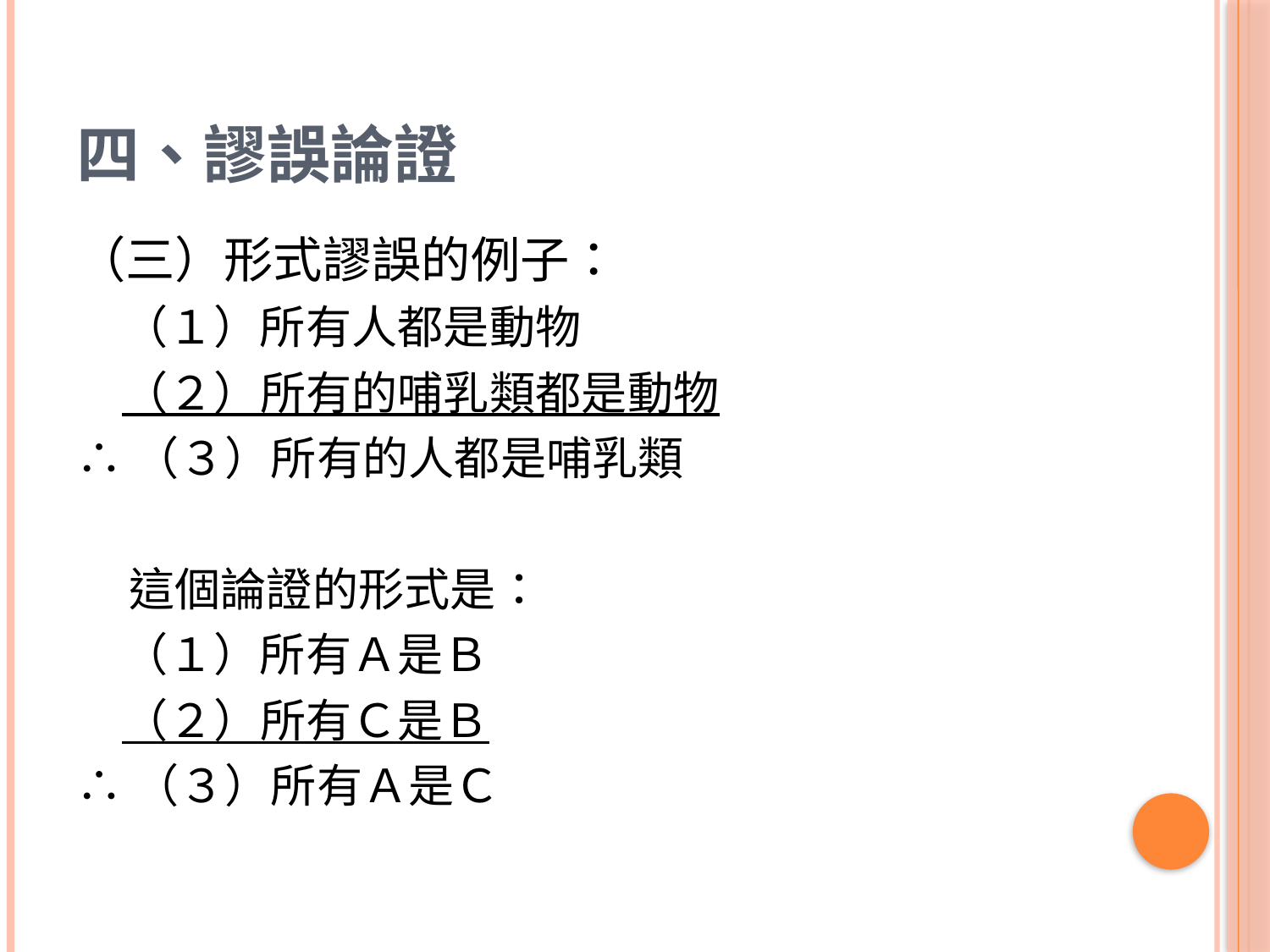

# 四、謬誤論證
（三）形式謬誤的例子：
　（１）所有人都是動物
　（２）所有的哺乳類都是動物
∴（３）所有的人都是哺乳類

    這個論證的形式是：
　（１）所有Ａ是Ｂ
　（２）所有Ｃ是Ｂ
∴（３）所有Ａ是Ｃ